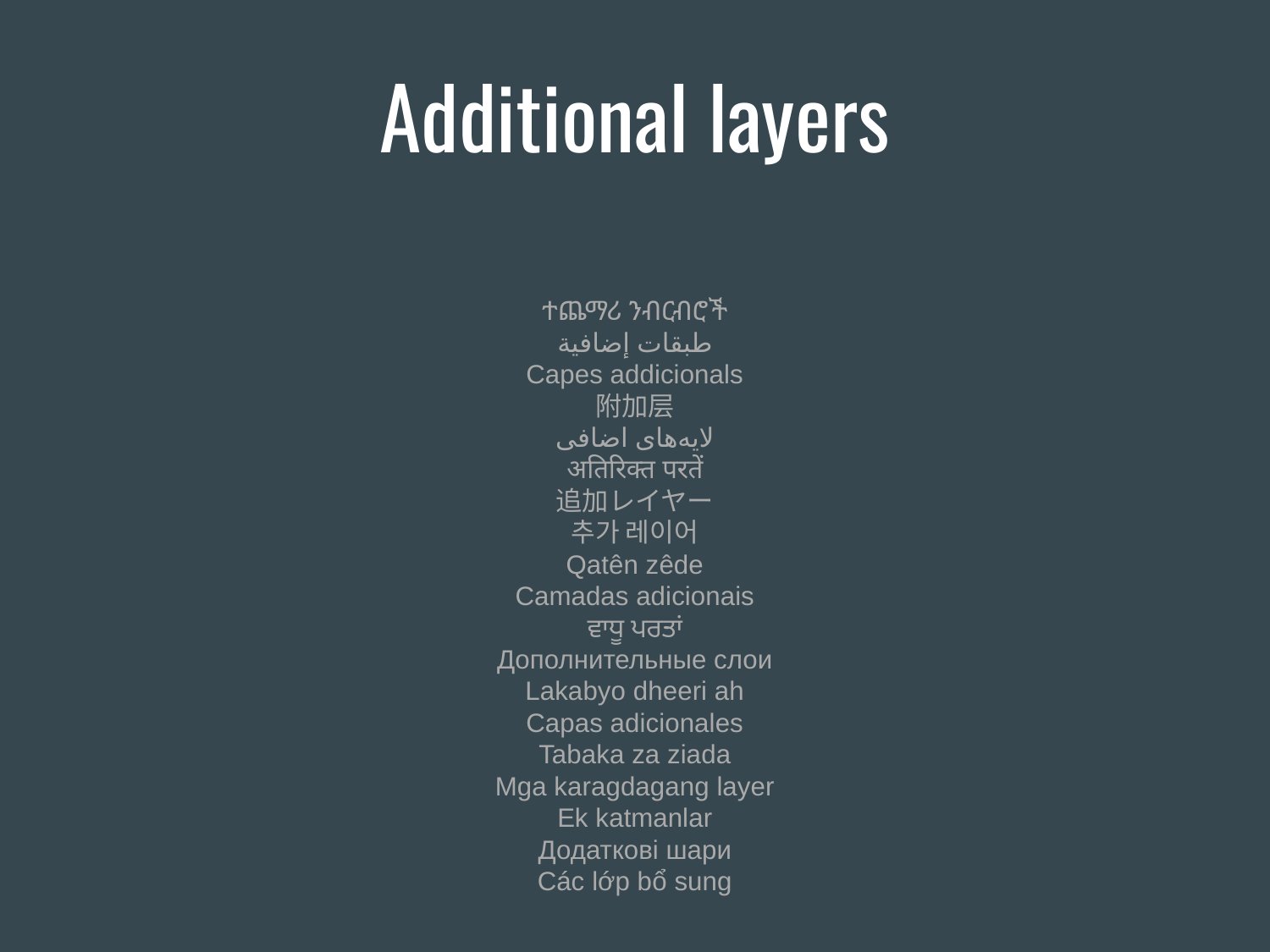

Additional layers
ተጨማሪ ንብርብሮች
طبقات إضافية
Capes addicionals
附加层
لایه‌های اضافی
अतिरिक्त परतें
追加レイヤー
추가 레이어
Qatên zêde
Camadas adicionais
ਵਾਧੂ ਪਰਤਾਂ
Дополнительные слои
Lakabyo dheeri ah
Capas adicionales
Tabaka za ziada
Mga karagdagang layer
Ek katmanlar
Додаткові шари
Các lớp bổ sung